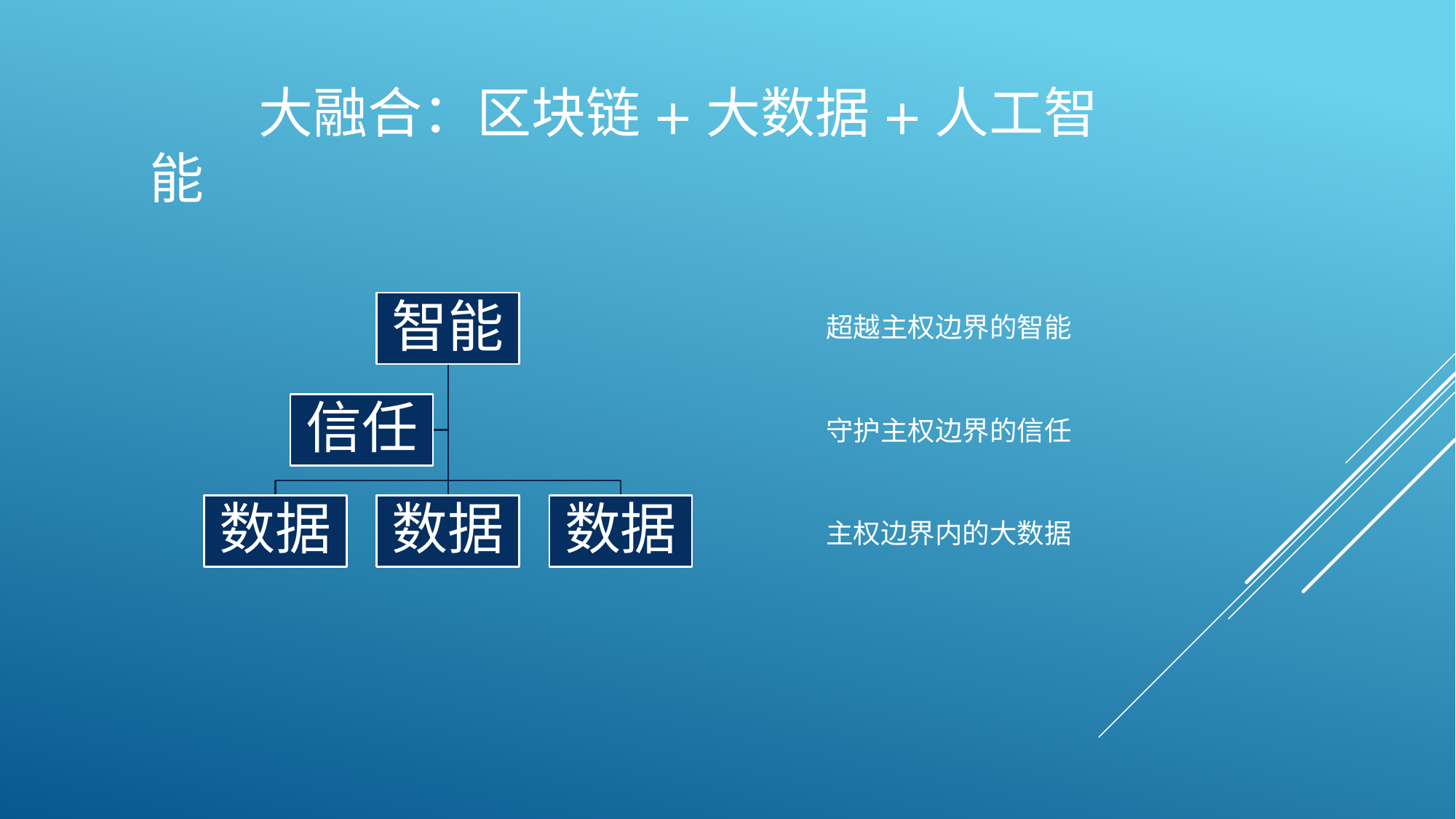

# 大融合：区块链+大数据+人工智能
智能
数据
数据
数据
信任
超越主权边界的智能
守护主权边界的信任
主权边界内的大数据